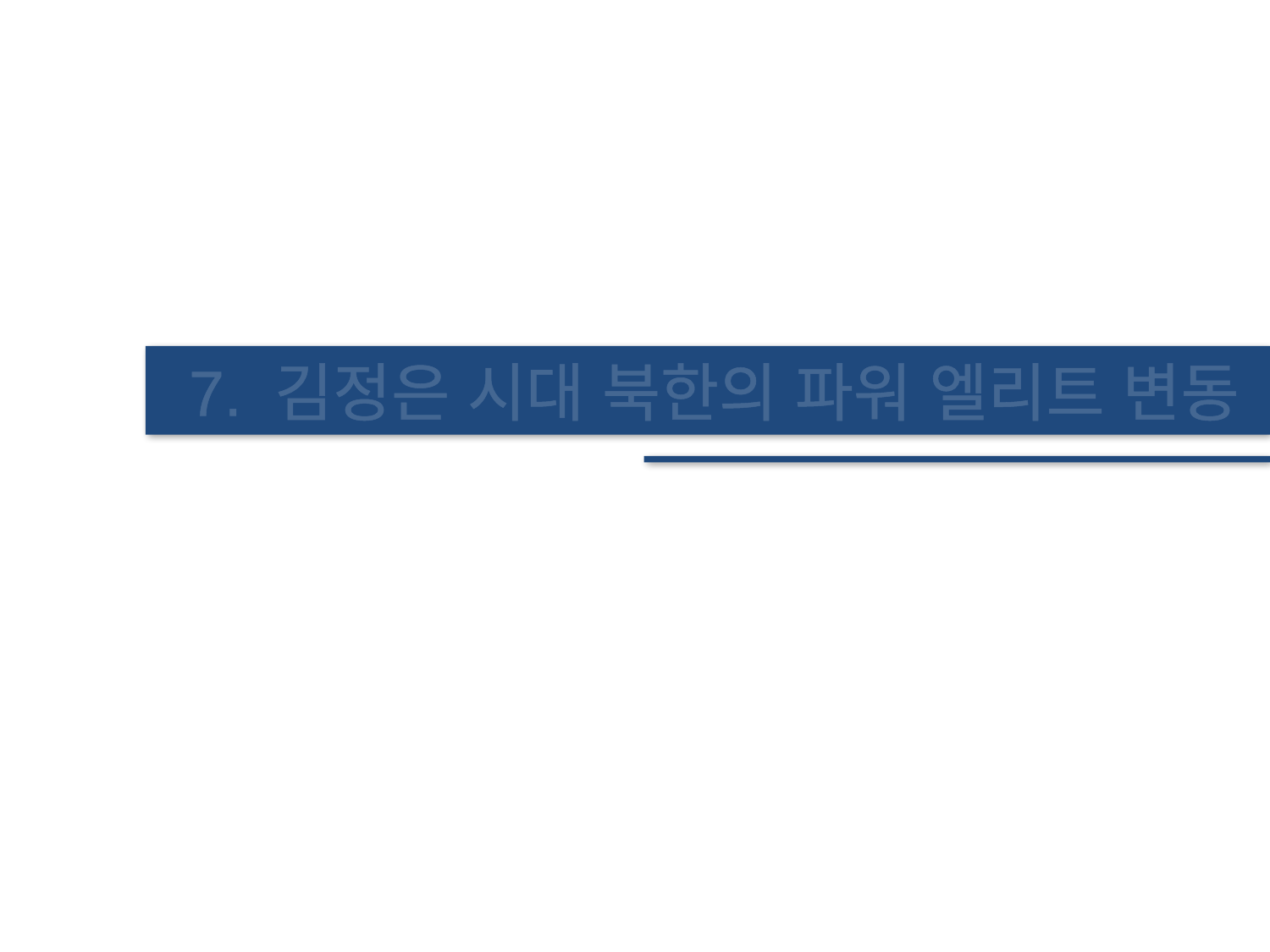

7. 김정은 시대 북한의 파워 엘리트 변동